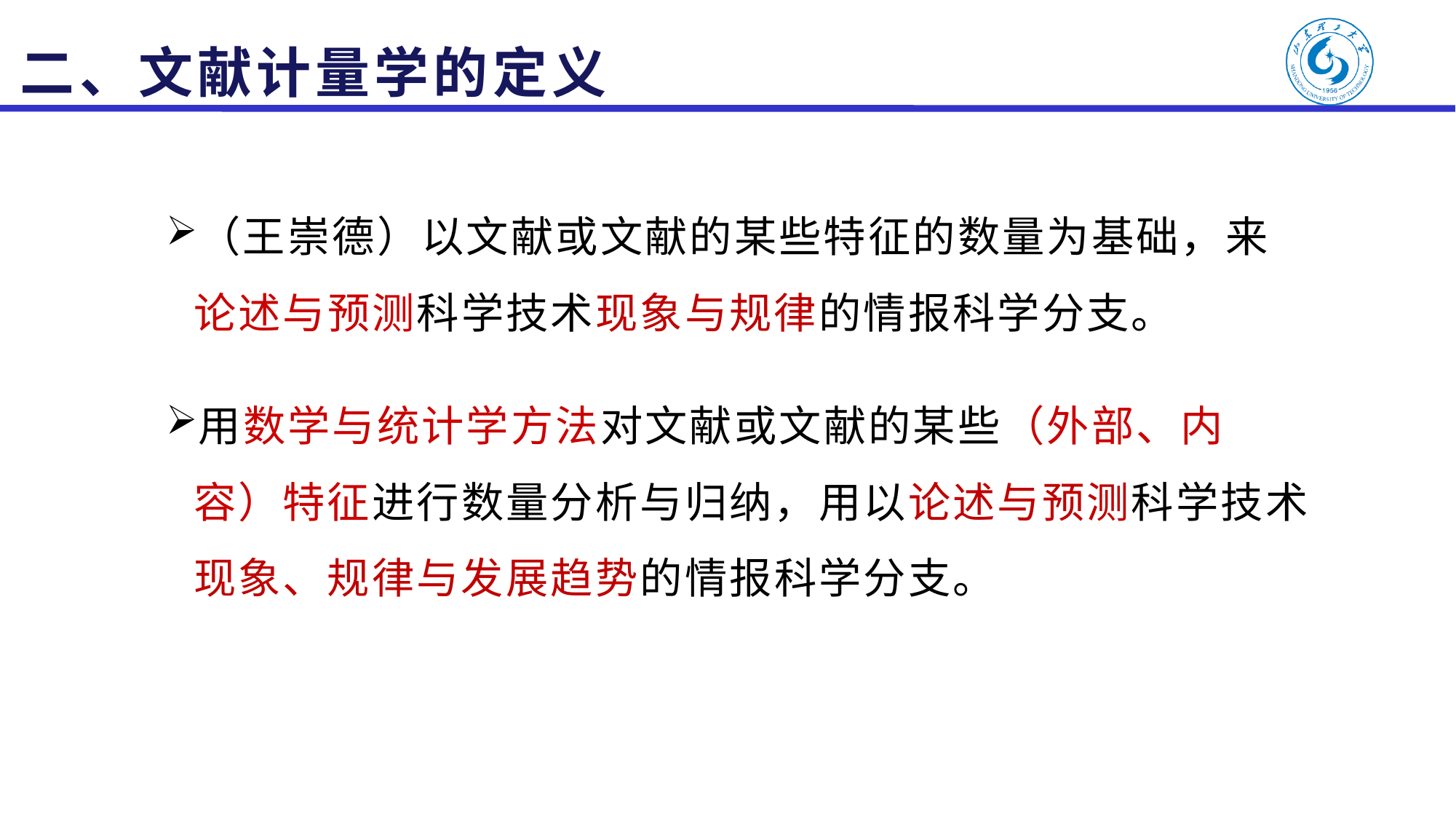

# 二、文献计量学的定义
（王崇德）以文献或文献的某些特征的数量为基础，来论述与预测科学技术现象与规律的情报科学分支。
用数学与统计学方法对文献或文献的某些（外部、内容）特征进行数量分析与归纳，用以论述与预测科学技术现象、规律与发展趋势的情报科学分支。